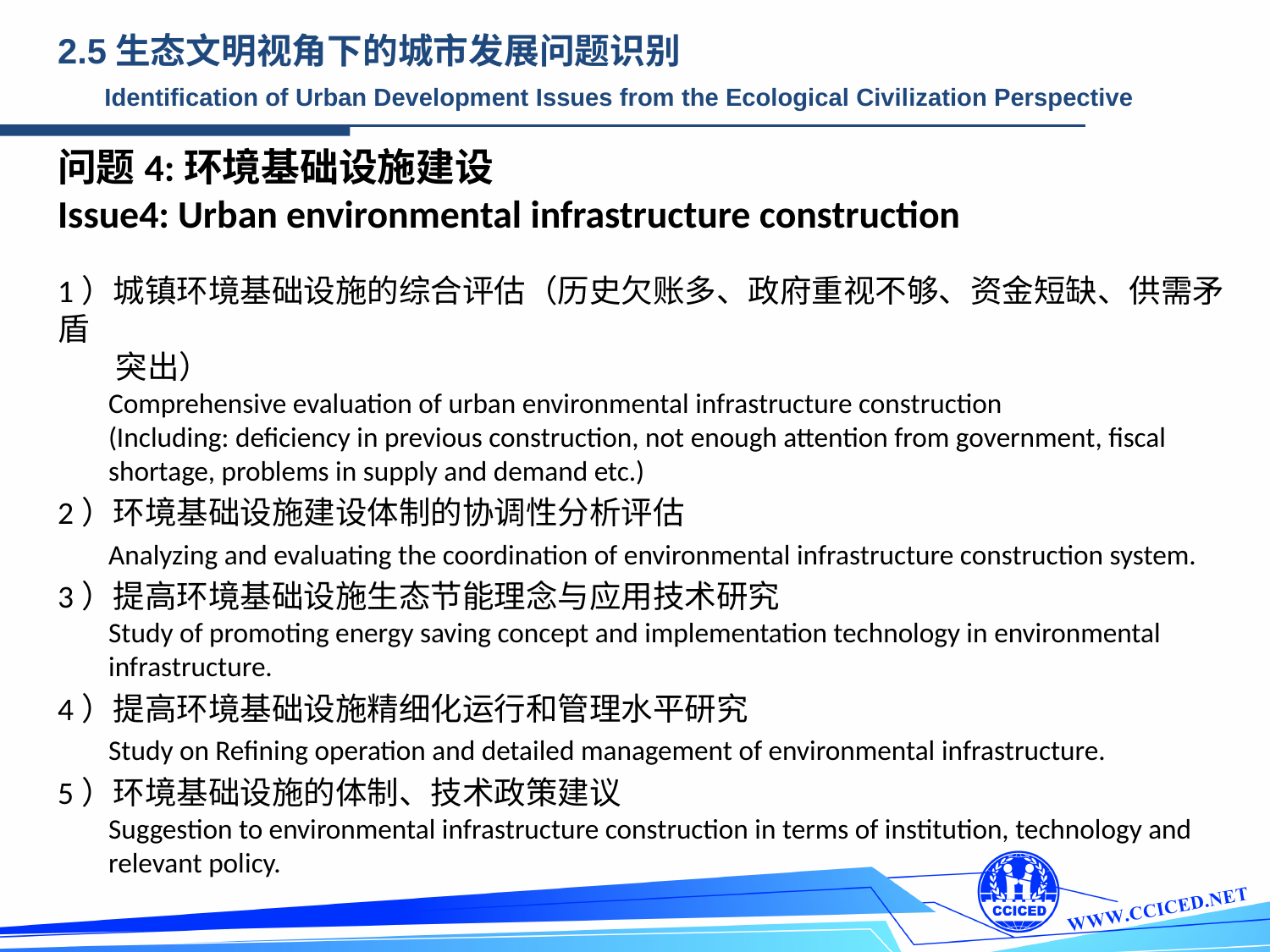

2.5生态文明视角下的城市发展问题识别
     Identification of Urban Development Issues from the Ecological Civilization Perspective
问题4:环境基础设施建设
Issue4: Urban environmental infrastructure construction
1）城镇环境基础设施的综合评估（历史欠账多、政府重视不够、资金短缺、供需矛盾
       突出）
        Comprehensive evaluation of urban environmental infrastructure construction
        (Including: deficiency in previous construction, not enough attention from government, fiscal
        shortage, problems in supply and demand etc.)
2）环境基础设施建设体制的协调性分析评估
        Analyzing and evaluating the coordination of environmental infrastructure construction system.
3）提高环境基础设施生态节能理念与应用技术研究
        Study of promoting energy saving concept and implementation technology in environmental
        infrastructure.
4）提高环境基础设施精细化运行和管理水平研究
        Study on Refining operation and detailed management of environmental infrastructure.
5）环境基础设施的体制、技术政策建议
        Suggestion to environmental infrastructure construction in terms of institution, technology and
        relevant policy.